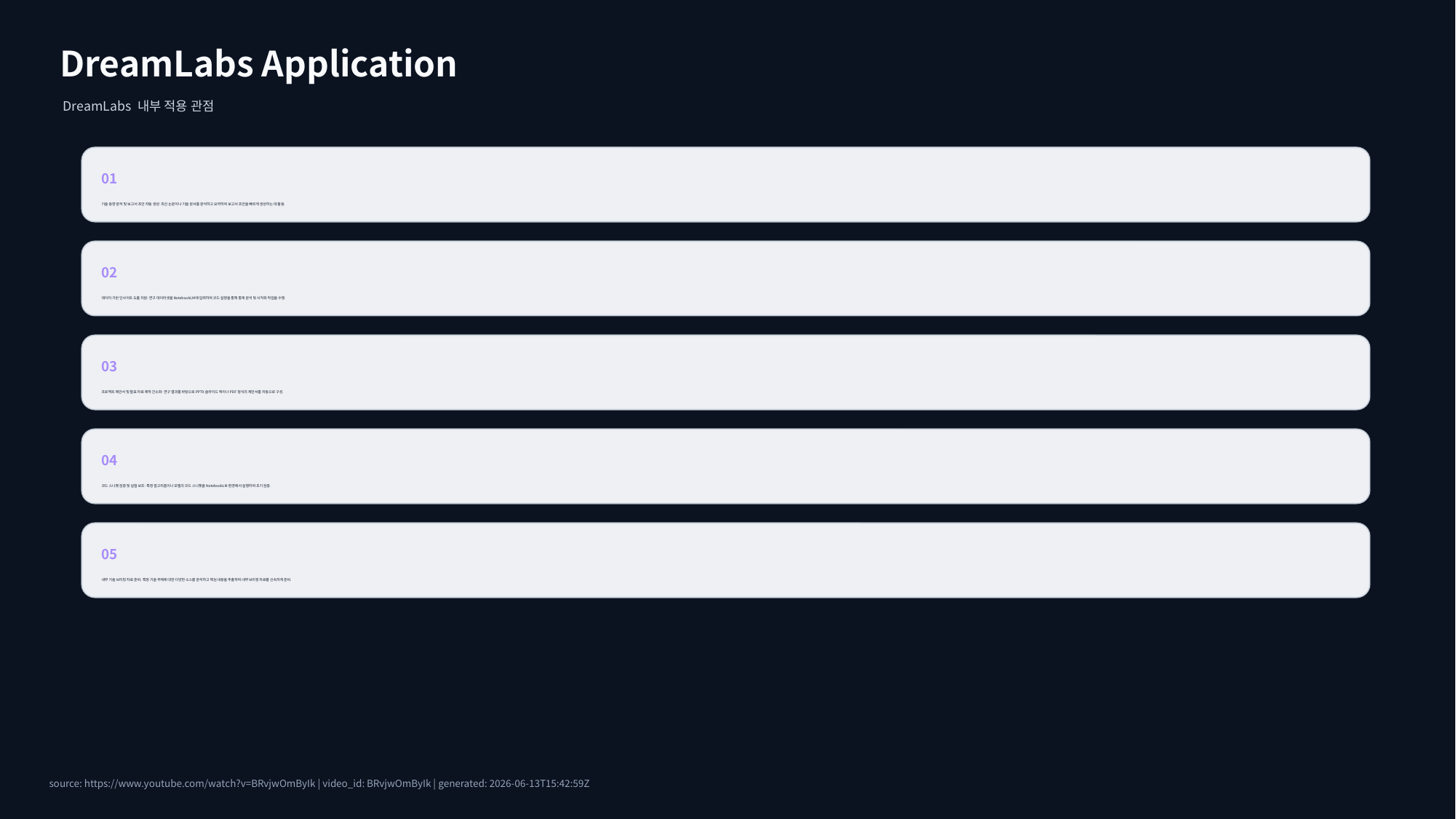

DreamLabs Application
DreamLabs 내부 적용 관점

01
기술 동향 분석 및 보고서 초안 자동 생성: 최신 논문이나 기술 문서를 분석하고 요약하여 보고서 초안을 빠르게 생성하는 데 활용.

02
데이터 기반 인사이트 도출 지원: 연구 데이터셋을 NotebookLM에 입력하여 코드 실행을 통해 통계 분석 및 시각화 작업을 수행.

03
프로젝트 제안서 및 발표 자료 제작 간소화: 연구 결과를 바탕으로 PPTX 슬라이드 덱이나 PDF 형식의 제안서를 자동으로 구성.

04
코드 스니펫 검증 및 실험 보조: 특정 알고리즘이나 모델의 코드 스니펫을 NotebookLM 환경에서 실행하여 초기 검증.

05
내부 기술 브리핑 자료 준비: 특정 기술 주제에 대한 다양한 소스를 분석하고 핵심 내용을 추출하여 내부 브리핑 자료를 신속하게 준비.
source: https://www.youtube.com/watch?v=BRvjwOmByIk | video_id: BRvjwOmByIk | generated: 2026-06-13T15:42:59Z